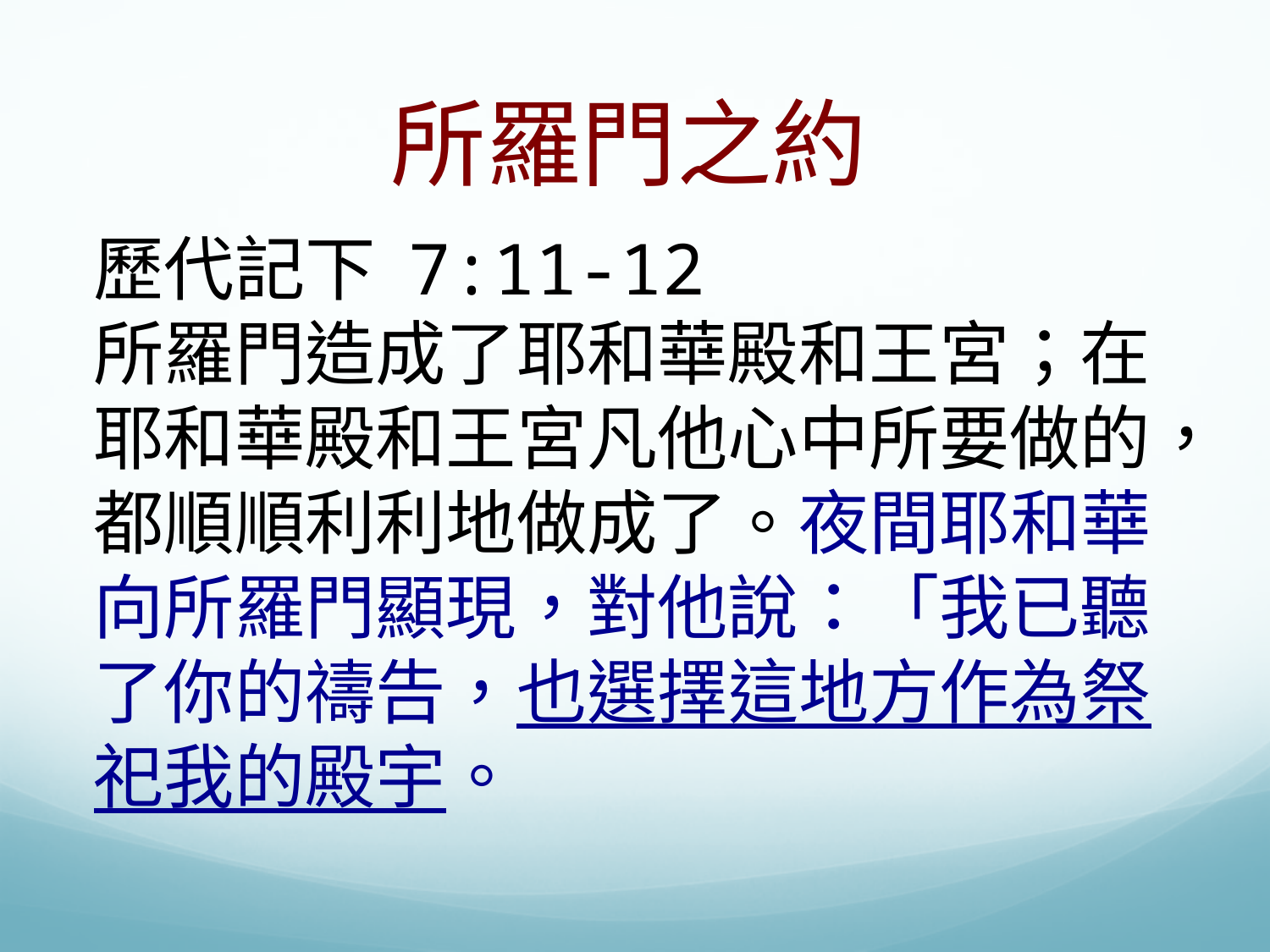

所羅門之約
歷代記下 7:11-12
所羅門造成了耶和華殿和王宮；在耶和華殿和王宮凡他心中所要做的，都順順利利地做成了。夜間耶和華向所羅門顯現，對他說：「我已聽了你的禱告，也選擇這地方作為祭祀我的殿宇。